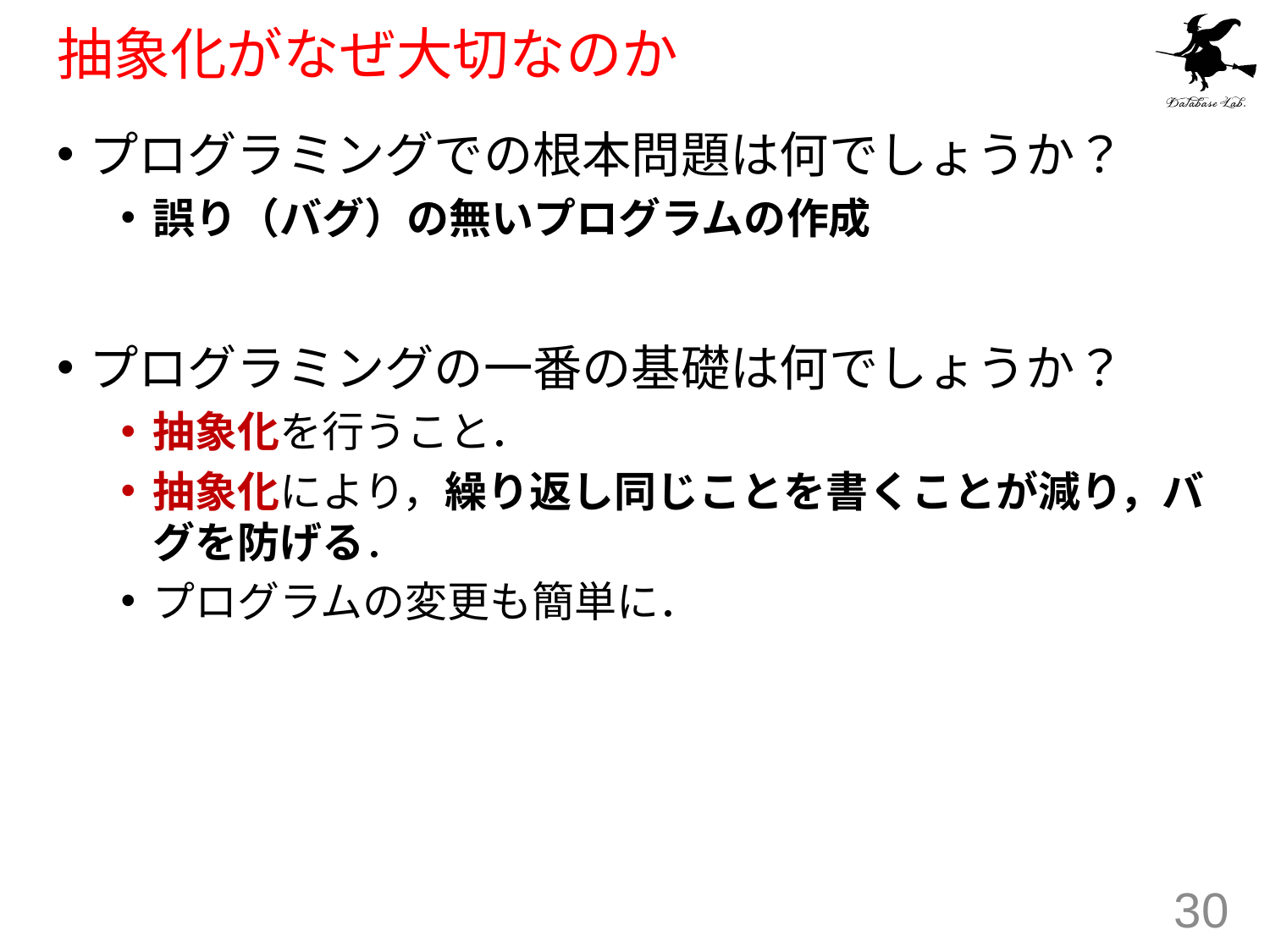

# 抽象化がなぜ大切なのか
プログラミングでの根本問題は何でしょうか？
誤り（バグ）の無いプログラムの作成

プログラミングの一番の基礎は何でしょうか？
抽象化を行うこと．
抽象化により，繰り返し同じことを書くことが減り，バグを防げる．
プログラムの変更も簡単に．

30